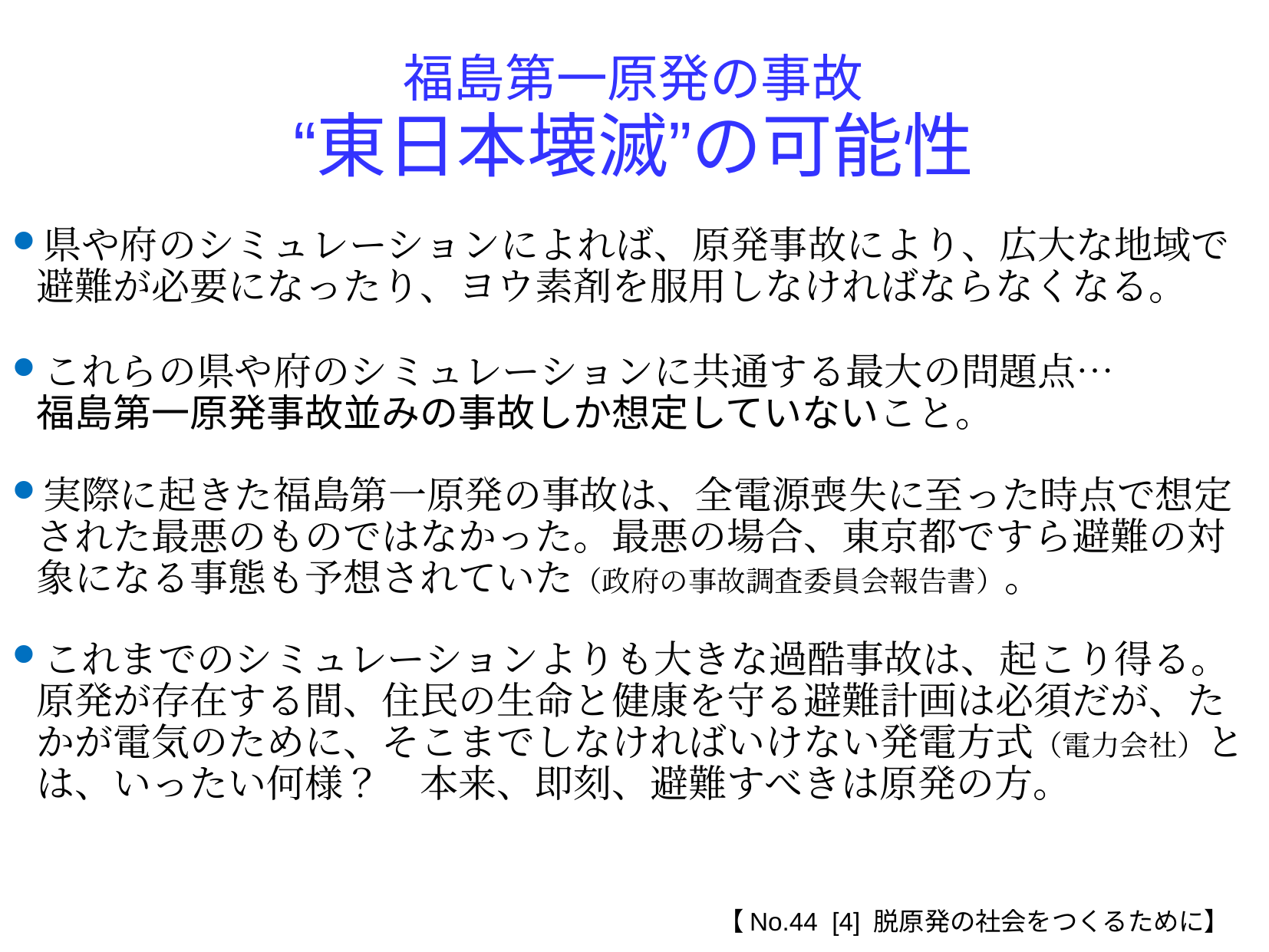

福島第一原発の事故
“東日本壊滅”の可能性
県や府のシミュレーションによれば、原発事故により、広大な地域で避難が必要になったり、ヨウ素剤を服用しなければならなくなる。

これらの県や府のシミュレーションに共通する最大の問題点…
福島第一原発事故並みの事故しか想定していないこと。

実際に起きた福島第一原発の事故は、全電源喪失に至った時点で想定された最悪のものではなかった。最悪の場合、東京都ですら避難の対象になる事態も予想されていた（政府の事故調査委員会報告書）。

これまでのシミュレーションよりも大きな過酷事故は、起こり得る。原発が存在する間、住民の生命と健康を守る避難計画は必須だが、たかが電気のために、そこまでしなければいけない発電方式（電力会社）とは、いったい何様？　本来、即刻、避難すべきは原発の方。

【No.44  [4] 脱原発の社会をつくるために】